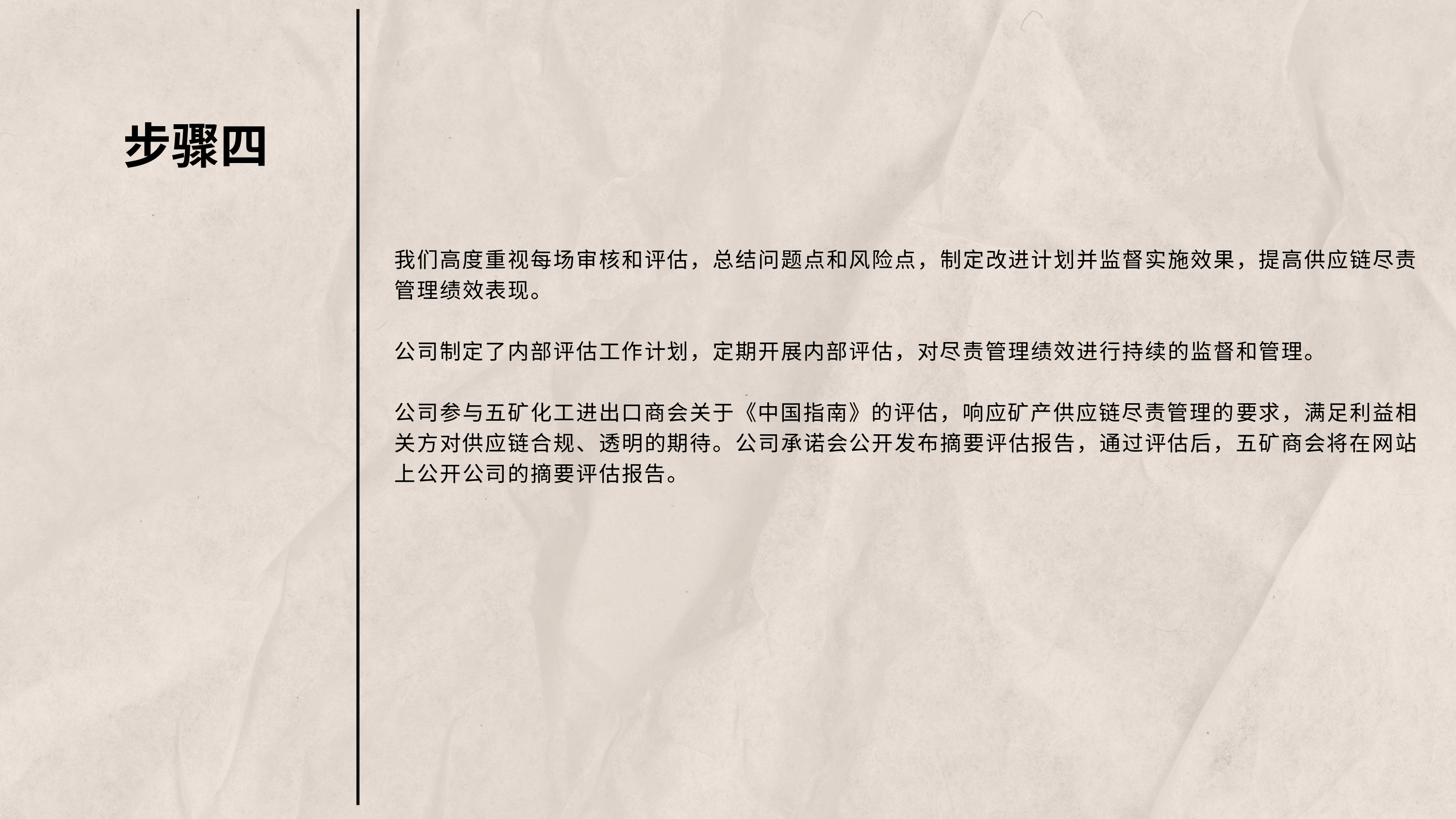

步骤四

我们高度重视每场审核和评估，总结问题点和风险点，制定改进计划并监督实施效果，提高供应链尽责管理绩效表现。

公司制定了内部评估工作计划，定期开展内部评估，对尽责管理绩效进行持续的监督和管理。

公司参与五矿化工进出口商会关于《中国指南》的评估，响应矿产供应链尽责管理的要求，满足利益相关方对供应链合规、透明的期待。公司承诺会公开发布摘要评估报告，通过评估后，五矿商会将在网站上公开公司的摘要评估报告。